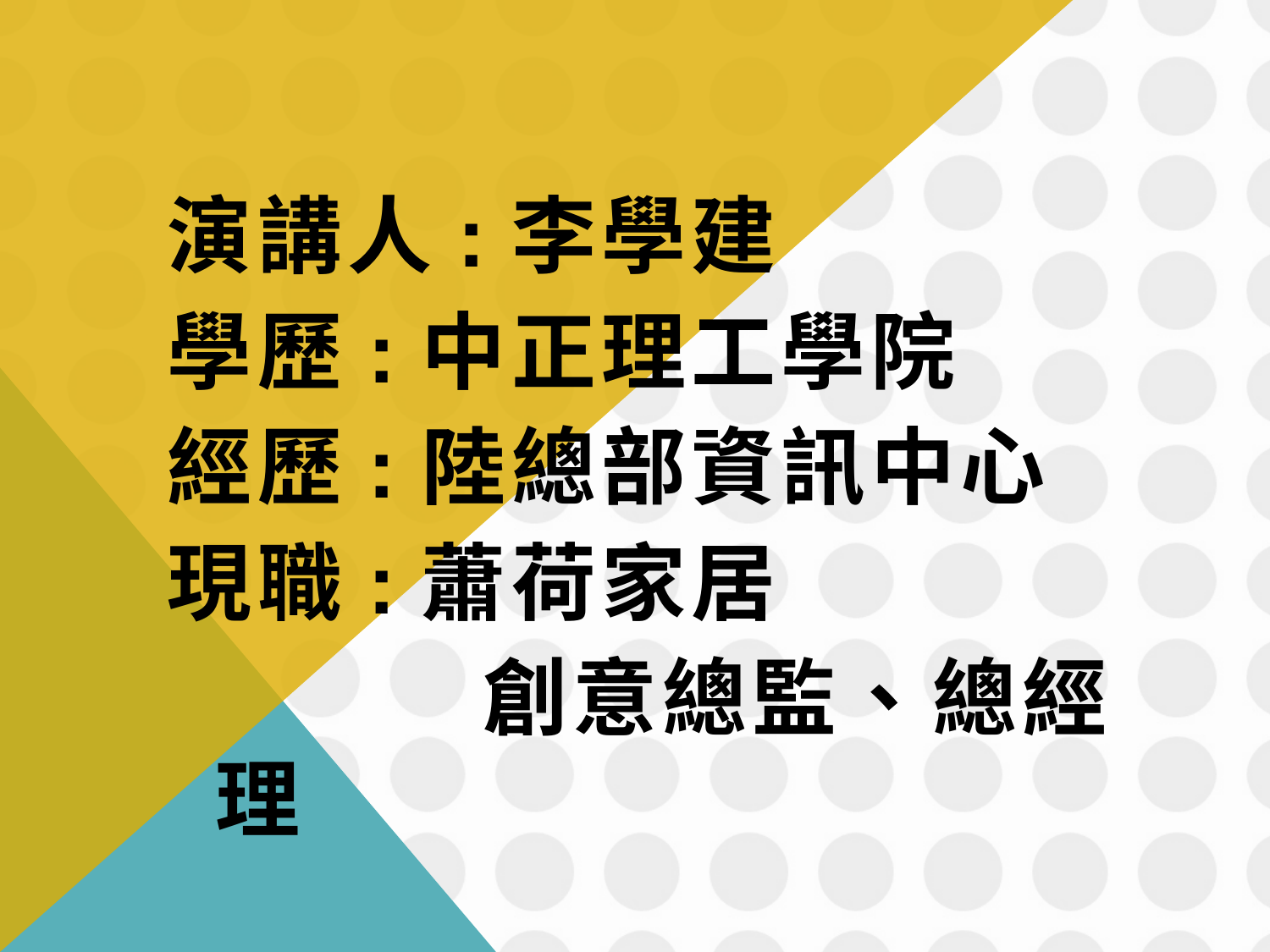

演講人:李學建
學歷:中正理工學院
經歷:陸總部資訊中心
現職:蕭荷家居
            創意總監、總經理

#